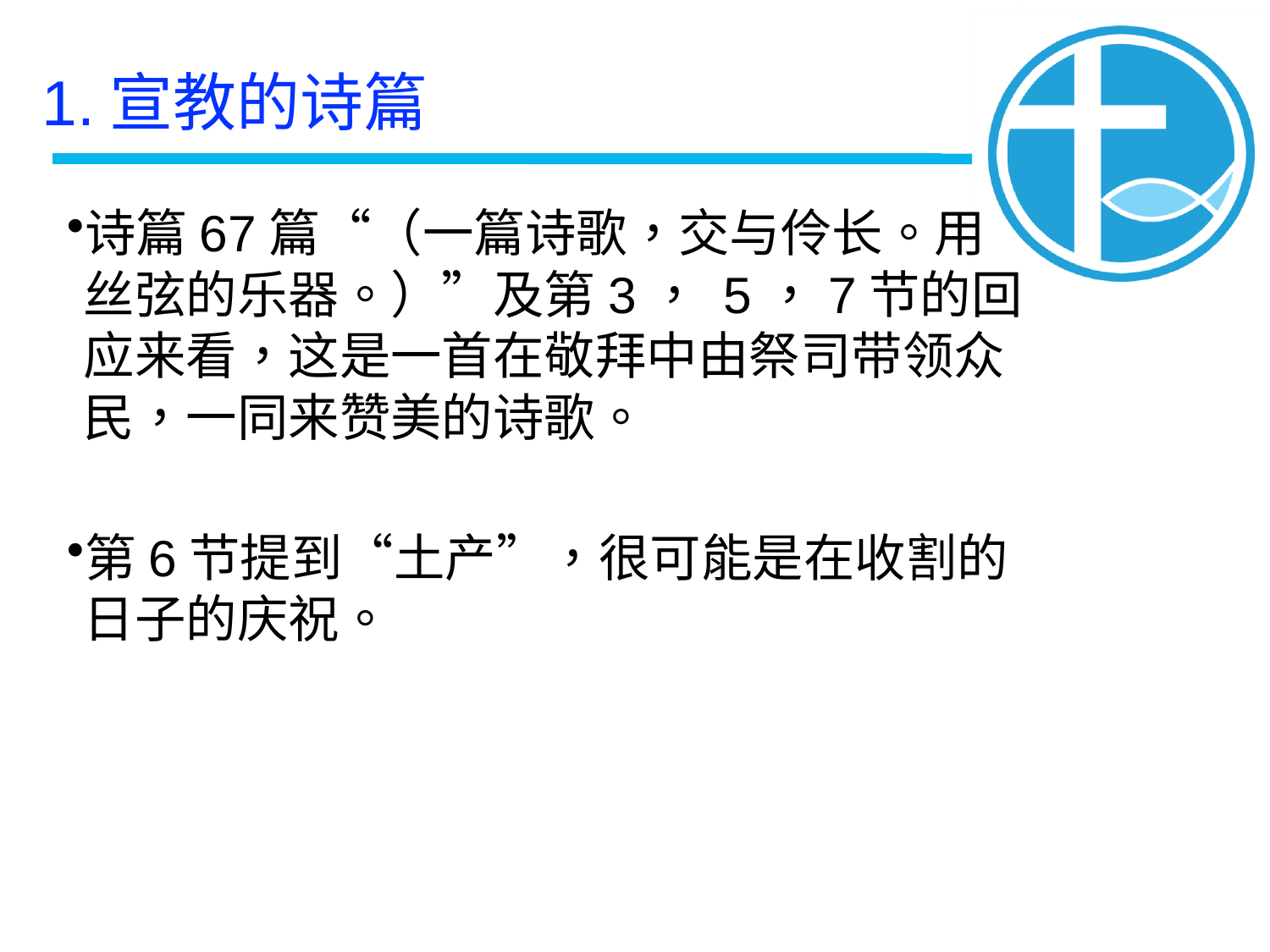

1.宣教的诗篇
诗篇67篇“（一篇诗歌，交与伶长。用丝弦的乐器。）”及第3， 5，7节的回应来看，这是一首在敬拜中由祭司带领众民，一同来赞美的诗歌。

第6节提到“土产”，很可能是在收割的日子的庆祝。